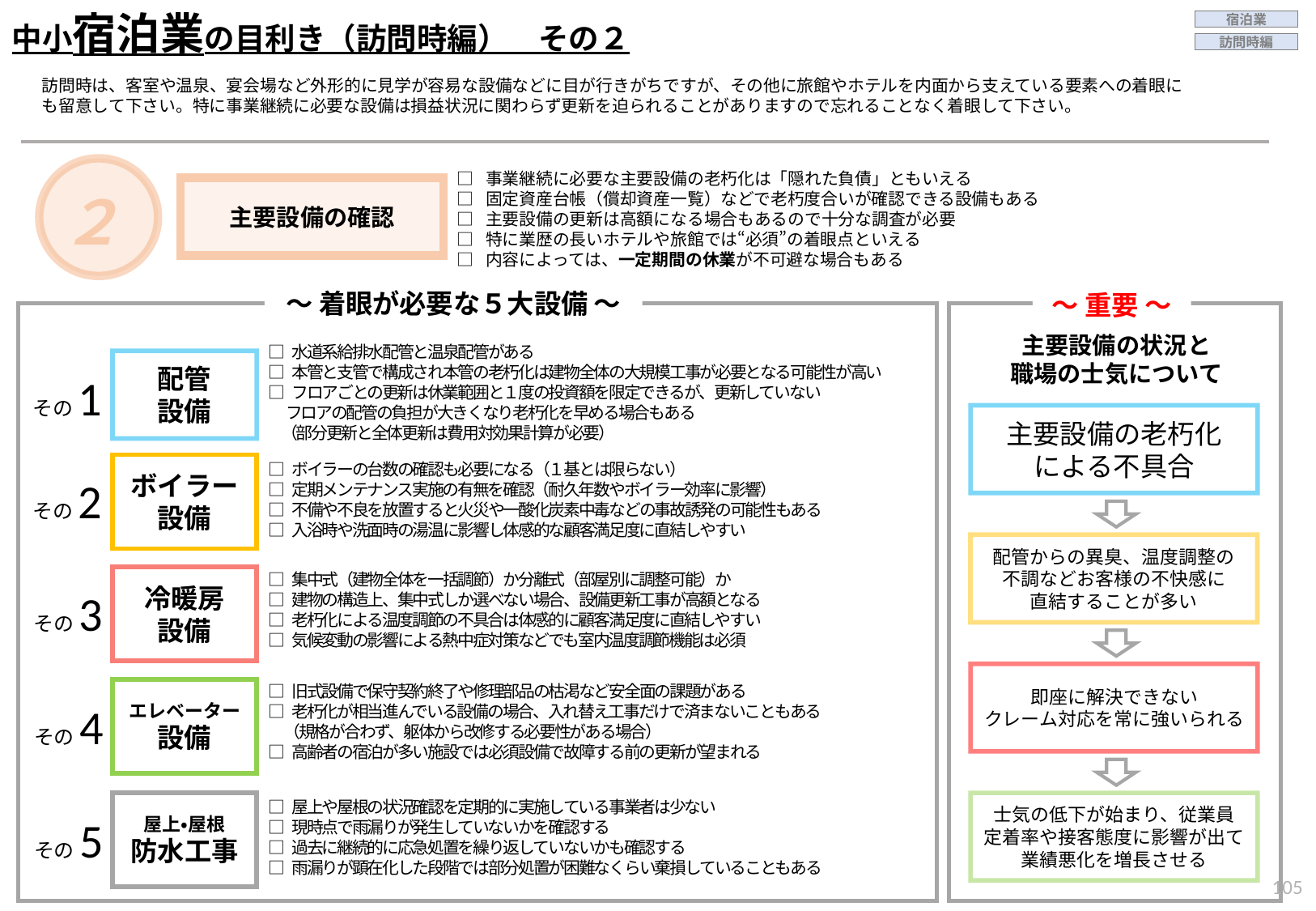

中小宿泊業の目利き（訪問時編）　その２
宿泊業
訪問時編
訪問時は、客室や温泉、宴会場など外形的に見学が容易な設備などに目が行きがちですが、その他に旅館やホテルを内面から支えている要素への着眼にも留意して下さい。特に事業継続に必要な設備は損益状況に関わらず更新を迫られることがありますので忘れることなく着眼して下さい。

２
□  事業継続に必要な主要設備の老朽化は「隠れた負債」ともいえる
□  固定資産台帳（償却資産一覧）などで老朽度合いが確認できる設備もある
□  主要設備の更新は高額になる場合もあるので十分な調査が必要
□  特に業歴の長いホテルや旅館では“必須”の着眼点といえる
□  内容によっては、一定期間の休業が不可避な場合もある
主要設備の確認
～ 着眼が必要な５大設備 ～
～ 重要 ～

□ 水道系給排水配管と温泉配管がある
□ 本管と支管で構成され本管の老朽化は建物全体の大規模工事が必要となる可能性が高い
□ フロアごとの更新は休業範囲と１度の投資額を限定できるが、更新していない
　 フロアの配管の負担が大きくなり老朽化を早める場合もある
   （部分更新と全体更新は費用対効果計算が必要）
配管
設備
その1
□ ボイラーの台数の確認も必要になる（１基とは限らない）
□ 定期メンテナンス実施の有無を確認（耐久年数やボイラー効率に影響）
□ 不備や不良を放置すると火災や一酸化炭素中毒などの事故誘発の可能性もある
□ 入浴時や洗面時の湯温に影響し体感的な顧客満足度に直結しやすい
ボイラー
設備
その2
□ 集中式（建物全体を一括調節）か分離式（部屋別に調整可能）か
□ 建物の構造上、集中式しか選べない場合、設備更新工事が高額となる
□ 老朽化による温度調節の不具合は体感的に顧客満足度に直結しやすい
□ 気候変動の影響による熱中症対策などでも室内温度調節機能は必須
冷暖房
設備
その3
□ 旧式設備で保守契約終了や修理部品の枯渇など安全面の課題がある
□ 老朽化が相当進んでいる設備の場合、入れ替え工事だけで済まないこともある
　（規格が合わず、躯体から改修する必要性がある場合）
□ 高齢者の宿泊が多い施設では必須設備で故障する前の更新が望まれる
エレベーター
設備
その4
□ 屋上や屋根の状況確認を定期的に実施している事業者は少ない
□ 現時点で雨漏りが発生していないかを確認する
□ 過去に継続的に応急処置を繰り返していないかも確認する
□ 雨漏りが顕在化した段階では部分処置が困難なくらい棄損していることもある
屋上・屋根
防水工事
その5

主要設備の状況と
職場の士気について
主要設備の老朽化
による不具合

配管からの異臭、温度調整の
不調などお客様の不快感に
直結することが多い

即座に解決できない
クレーム対応を常に強いられる

士気の低下が始まり、従業員
定着率や接客態度に影響が出て
業績悪化を増長させる
105